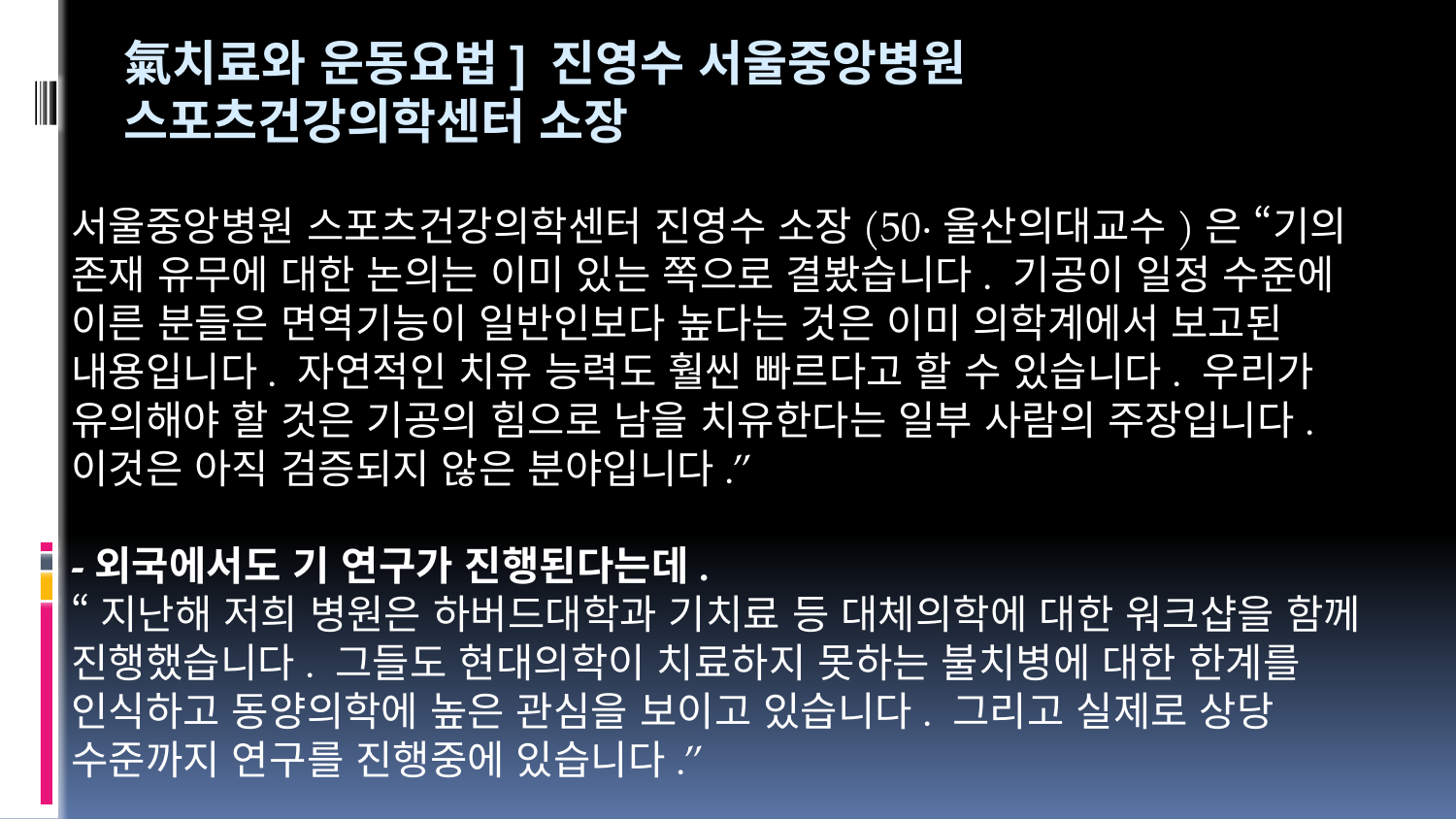

# 氣치료와 운동요법] 진영수 서울중앙병원 스포츠건강의학센터 소장
서울중앙병원 스포츠건강의학센터 진영수 소장(50·울산의대교수)은 “기의 존재 유무에 대한 논의는 이미 있는 쪽으로 결봤습니다. 기공이 일정 수준에 이른 분들은 면역기능이 일반인보다 높다는 것은 이미 의학계에서 보고된 내용입니다. 자연적인 치유 능력도 훨씬 빠르다고 할 수 있습니다. 우리가 유의해야 할 것은 기공의 힘으로 남을 치유한다는 일부 사람의 주장입니다. 이것은 아직 검증되지 않은 분야입니다.”

-외국에서도 기 연구가 진행된다는데.
“지난해 저희 병원은 하버드대학과 기치료 등 대체의학에 대한 워크샵을 함께 진행했습니다. 그들도 현대의학이 치료하지 못하는 불치병에 대한 한계를 인식하고 동양의학에 높은 관심을 보이고 있습니다. 그리고 실제로 상당 수준까지 연구를 진행중에 있습니다.”